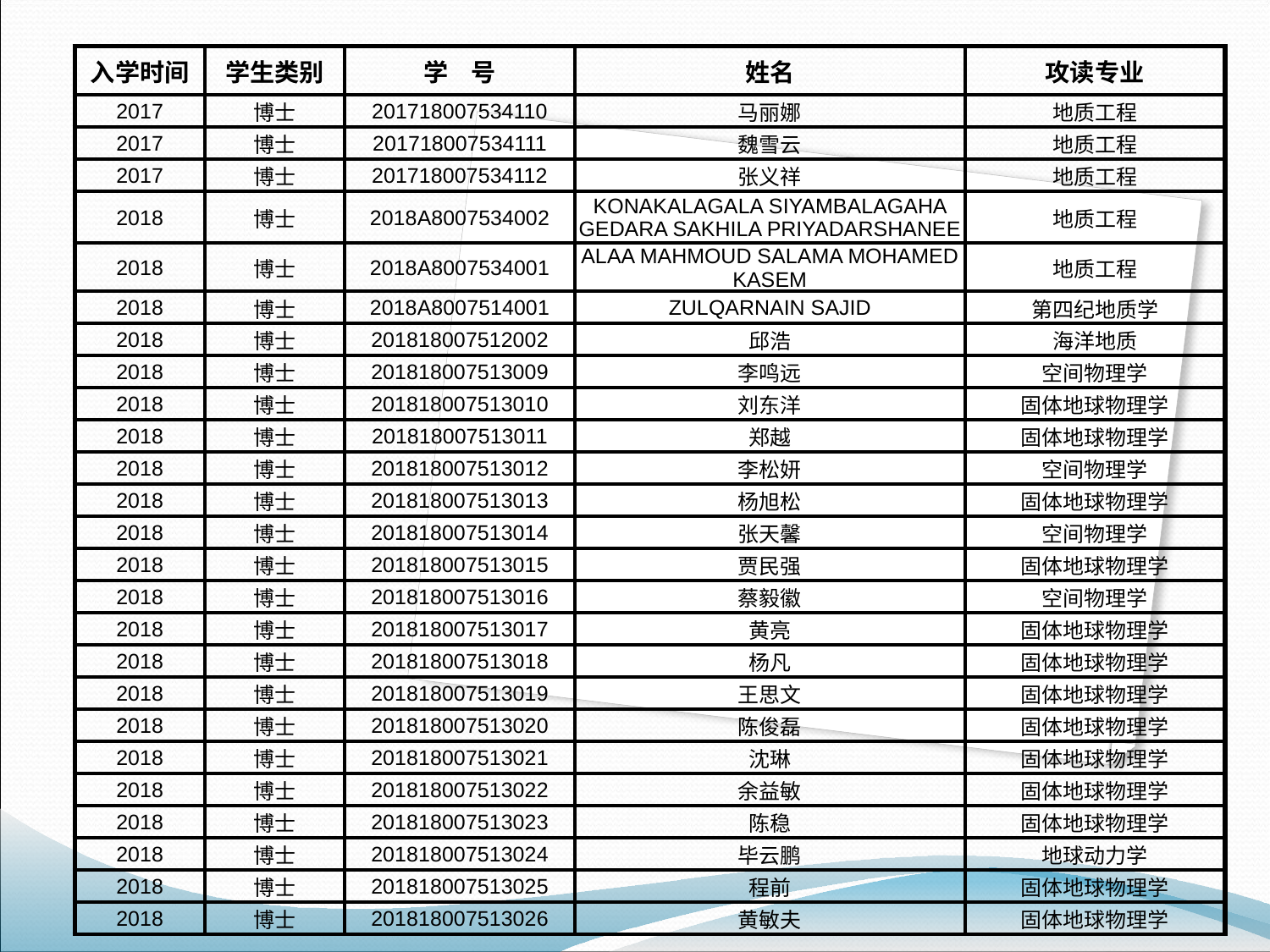

| 入学时间 | 学生类别 | 学 号 | 姓名 | 攻读专业 |
| --- | --- | --- | --- | --- |
| 2017 | 博士 | 201718007534110 | 马丽娜 | 地质工程 |
| 2017 | 博士 | 201718007534111 | 魏雪云 | 地质工程 |
| 2017 | 博士 | 201718007534112 | 张义祥 | 地质工程 |
| 2018 | 博士 | 2018A8007534002 | KONAKALAGALA SIYAMBALAGAHA GEDARA SAKHILA PRIYADARSHANEE | 地质工程 |
| 2018 | 博士 | 2018A8007534001 | ALAA MAHMOUD SALAMA MOHAMED KASEM | 地质工程 |
| 2018 | 博士 | 2018A8007514001 | ZULQARNAIN SAJID | 第四纪地质学 |
| 2018 | 博士 | 201818007512002 | 邱浩 | 海洋地质 |
| 2018 | 博士 | 201818007513009 | 李鸣远 | 空间物理学 |
| 2018 | 博士 | 201818007513010 | 刘东洋 | 固体地球物理学 |
| 2018 | 博士 | 201818007513011 | 郑越 | 固体地球物理学 |
| 2018 | 博士 | 201818007513012 | 李松妍 | 空间物理学 |
| 2018 | 博士 | 201818007513013 | 杨旭松 | 固体地球物理学 |
| 2018 | 博士 | 201818007513014 | 张天馨 | 空间物理学 |
| 2018 | 博士 | 201818007513015 | 贾民强 | 固体地球物理学 |
| 2018 | 博士 | 201818007513016 | 蔡毅徽 | 空间物理学 |
| 2018 | 博士 | 201818007513017 | 黄亮 | 固体地球物理学 |
| 2018 | 博士 | 201818007513018 | 杨凡 | 固体地球物理学 |
| 2018 | 博士 | 201818007513019 | 王思文 | 固体地球物理学 |
| 2018 | 博士 | 201818007513020 | 陈俊磊 | 固体地球物理学 |
| 2018 | 博士 | 201818007513021 | 沈琳 | 固体地球物理学 |
| 2018 | 博士 | 201818007513022 | 余益敏 | 固体地球物理学 |
| 2018 | 博士 | 201818007513023 | 陈稳 | 固体地球物理学 |
| 2018 | 博士 | 201818007513024 | 毕云鹏 | 地球动力学 |
| 2018 | 博士 | 201818007513025 | 程前 | 固体地球物理学 |
| 2018 | 博士 | 201818007513026 | 黄敏夫 | 固体地球物理学 |